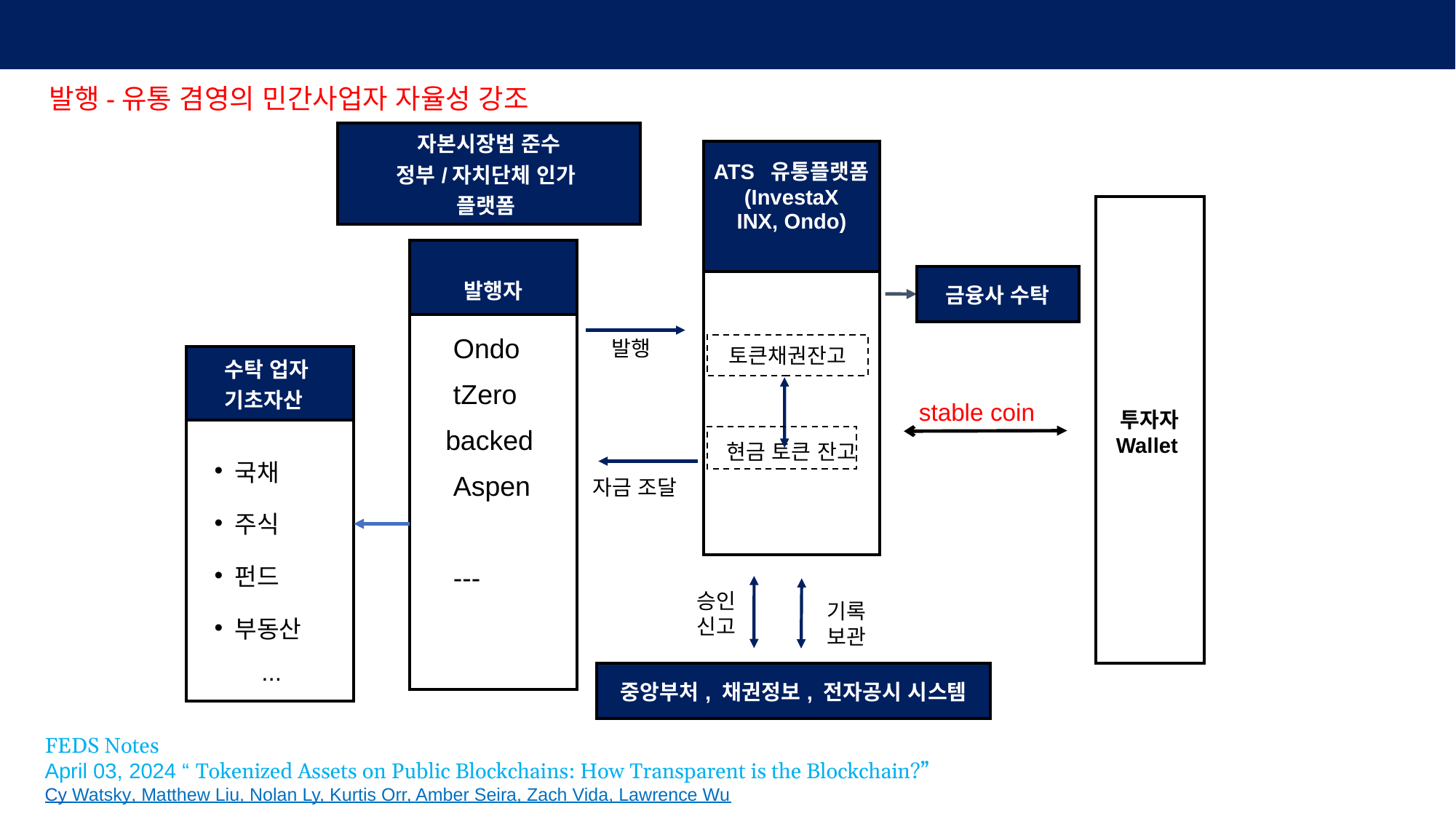

T2-Hybrid : 수탁자산 기반  ATS  플랫폼
 발행-유통 겸영의 민간사업자 자율성 강조
| 자본시장법 준수 정부/자치단체 인가 플랫폼 |
| --- |
| ATS 유통플랫폼 (InvestaX INX, Ondo) |
| --- |
| 현금 토큰 잔고 |
| 투자자 Wallet |
| --- |
| 발행자 |
| --- |
| Ondo tZero backed Aspen --- |
| 금융사 수탁 |
| --- |
발행
토큰채권잔고
| 수탁 업자 기초자산 |
| --- |
| 국채 주식 펀드 부동산 ... |
stable coin

자금 조달
승인
신고
기록
보관
| 중앙부처, 채권정보, 전자공시 시스템 |
| --- |
FEDS Notes
April 03, 2024 “ Tokenized Assets on Public Blockchains: How Transparent is the Blockchain?”
Cy Watsky, Matthew Liu, Nolan Ly, Kurtis Orr, Amber Seira, Zach Vida, Lawrence Wu